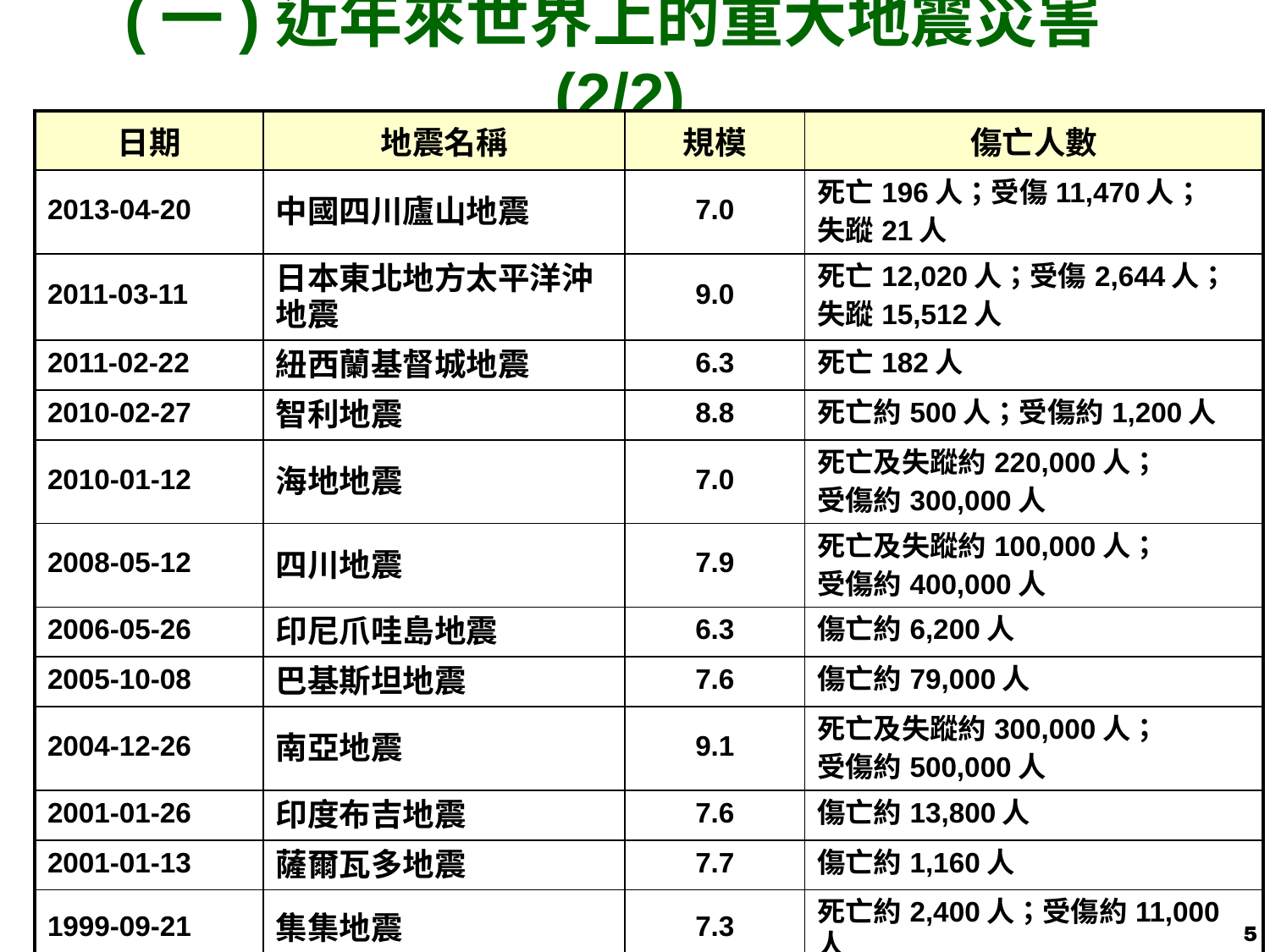

(一)近年來世界上的重大地震災害(2/2)
| 日期 | 地震名稱 | 規模 | 傷亡人數 |
| --- | --- | --- | --- |
| 2013-04-20 | 中國四川廬山地震 | 7.0 | 死亡196人；受傷11,470人； 失蹤21人 |
| 2011-03-11 | 日本東北地方太平洋沖地震 | 9.0 | 死亡12,020人；受傷2,644人； 失蹤15,512人 |
| 2011-02-22 | 紐西蘭基督城地震 | 6.3 | 死亡182人 |
| 2010-02-27 | 智利地震 | 8.8 | 死亡約500人；受傷約1,200人 |
| 2010-01-12 | 海地地震 | 7.0 | 死亡及失蹤約220,000人； 受傷約300,000人 |
| 2008-05-12 | 四川地震 | 7.9 | 死亡及失蹤約100,000人； 受傷約400,000人 |
| 2006-05-26 | 印尼爪哇島地震 | 6.3 | 傷亡約6,200人 |
| 2005-10-08 | 巴基斯坦地震 | 7.6 | 傷亡約79,000人 |
| 2004-12-26 | 南亞地震 | 9.1 | 死亡及失蹤約300,000人； 受傷約500,000人 |
| 2001-01-26 | 印度布吉地震 | 7.6 | 傷亡約13,800人 |
| 2001-01-13 | 薩爾瓦多地震 | 7.7 | 傷亡約1,160人 |
| 1999-09-21 | 集集地震 | 7.3 | 死亡約2,400人；受傷約11,000人 |
| 1999-08-17 | 土耳其地震 | 7.6 | 傷亡約15,500人 |
| 1995-01-19 | 日本阪神地震 | 6.9 | 死亡及失蹤約6,000人； 受傷約30,000人 |
5